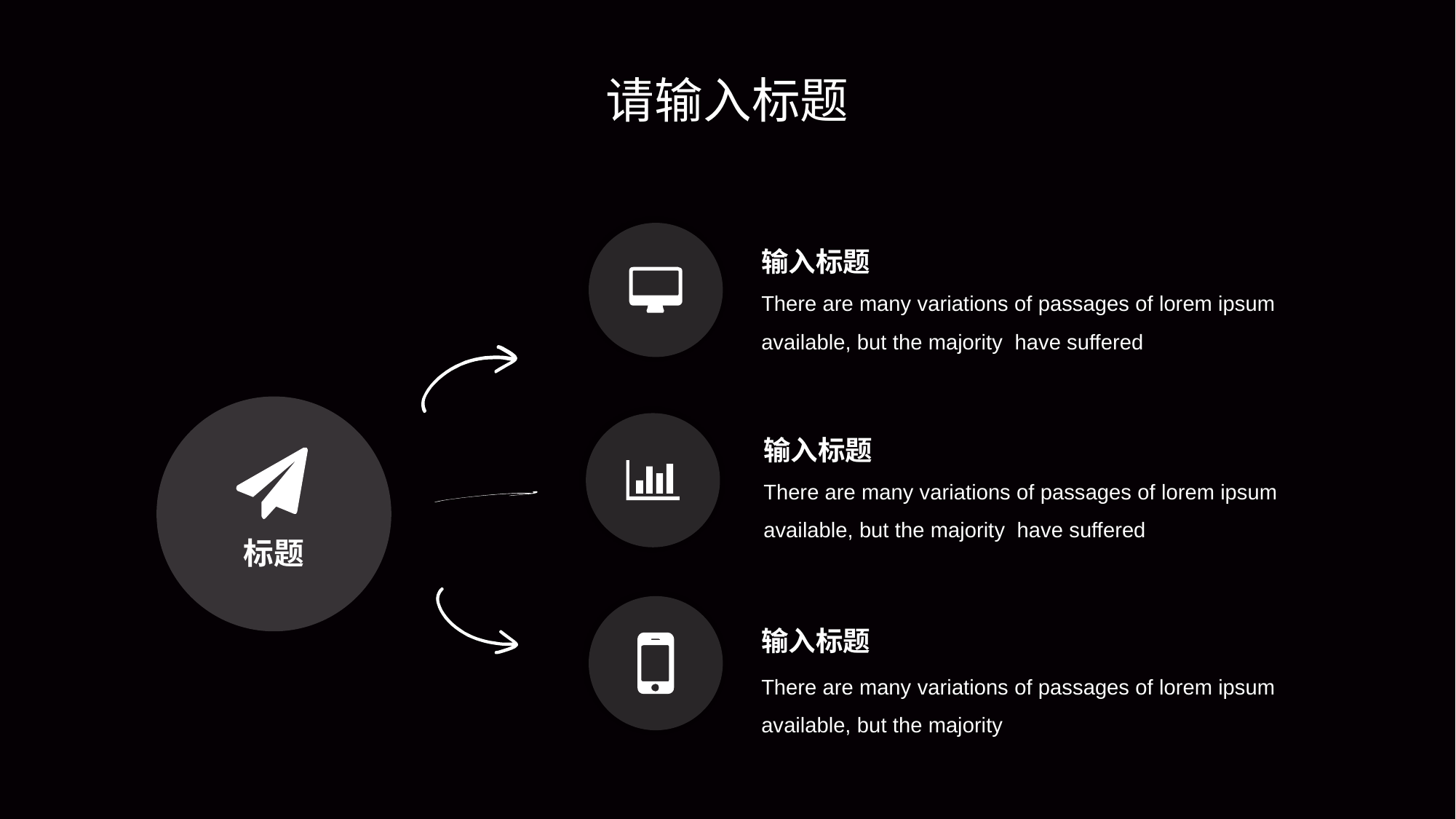

请输入标题

输入标题
There are many variations of passages of lorem ipsum available, but the majority  have suffered

标题

输入标题
There are many variations of passages of lorem ipsum available, but the majority  have suffered

输入标题
There are many variations of passages of lorem ipsum available, but the majority